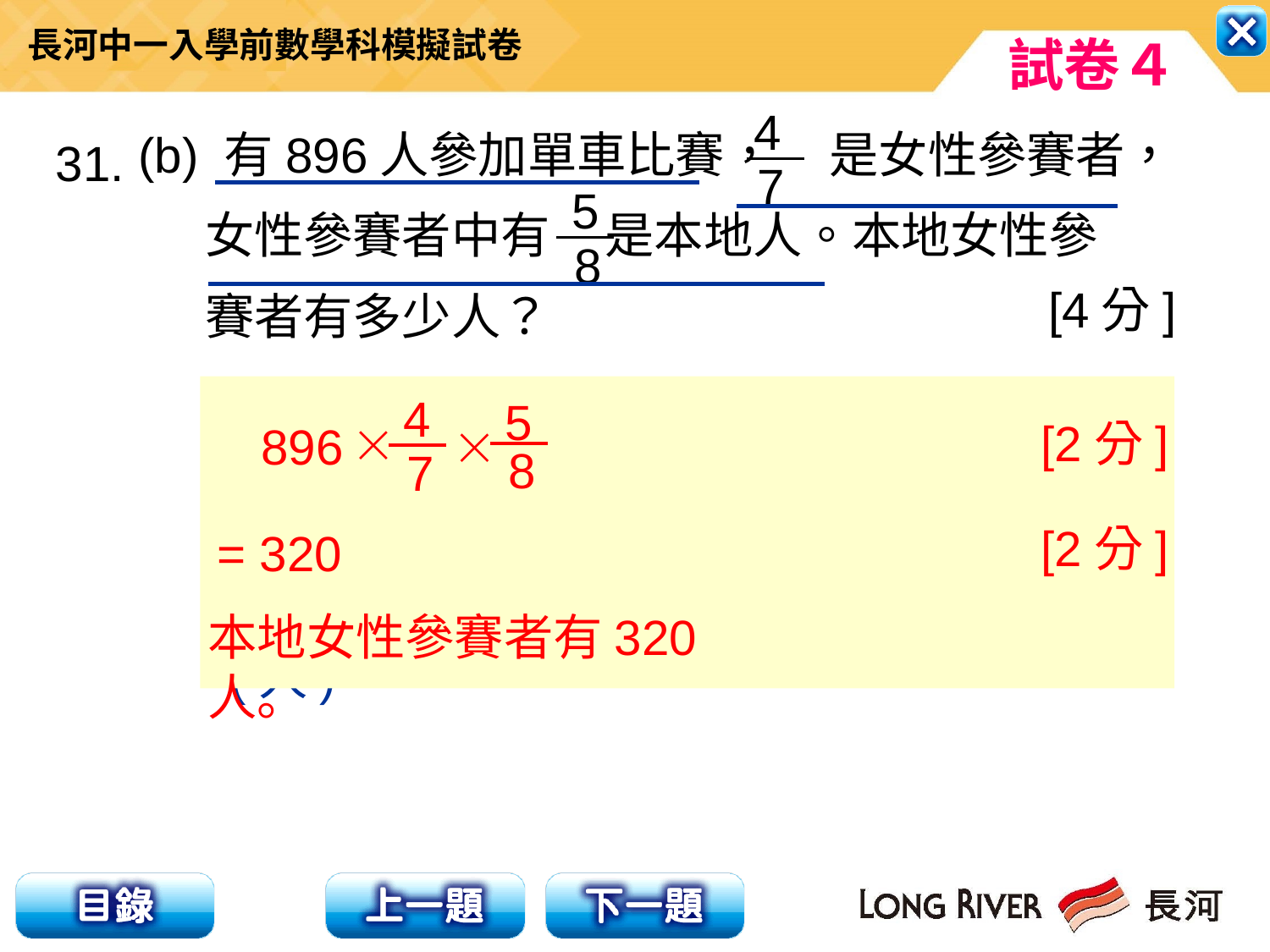

4
7
(b) 有896人參加單車比賽，     是女性參賽者，
     女性參賽者中有     是本地人。本地女性參
     賽者有多少人？
31.
5
8
[4分]

4
7
×
5
8
×
896
[2分]
[2分]
= 320
本地女性參賽者有320人。
本地女性參賽者有
4
7
×
5
8
×
896
= 320(人)